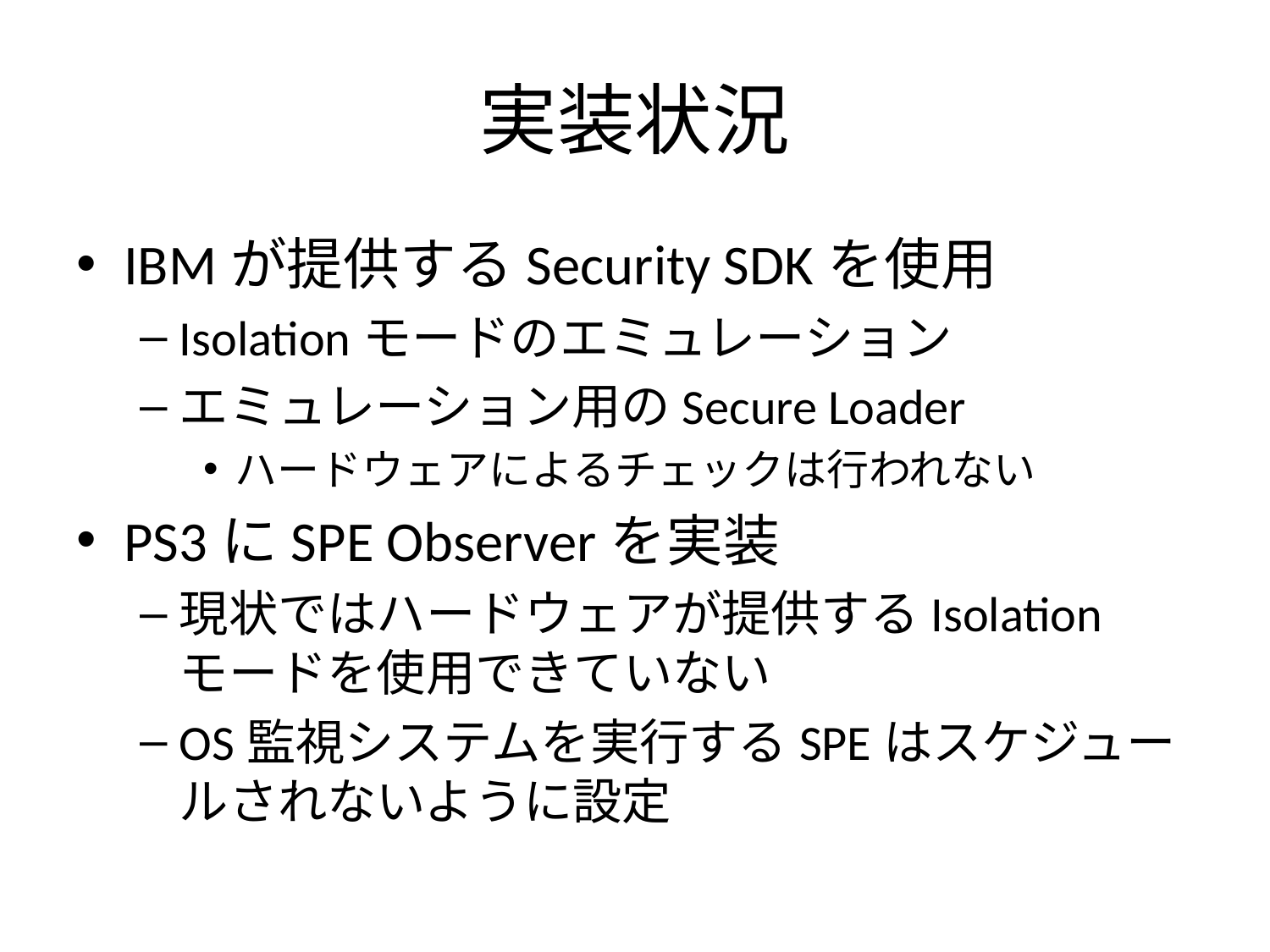

# 実装状況
IBMが提供するSecurity SDKを使用
Isolationモードのエミュレーション
エミュレーション用のSecure Loader
ハードウェアによるチェックは行われない
PS3にSPE Observerを実装
現状ではハードウェアが提供するIsolationモードを使用できていない
OS監視システムを実行するSPEはスケジュールされないように設定